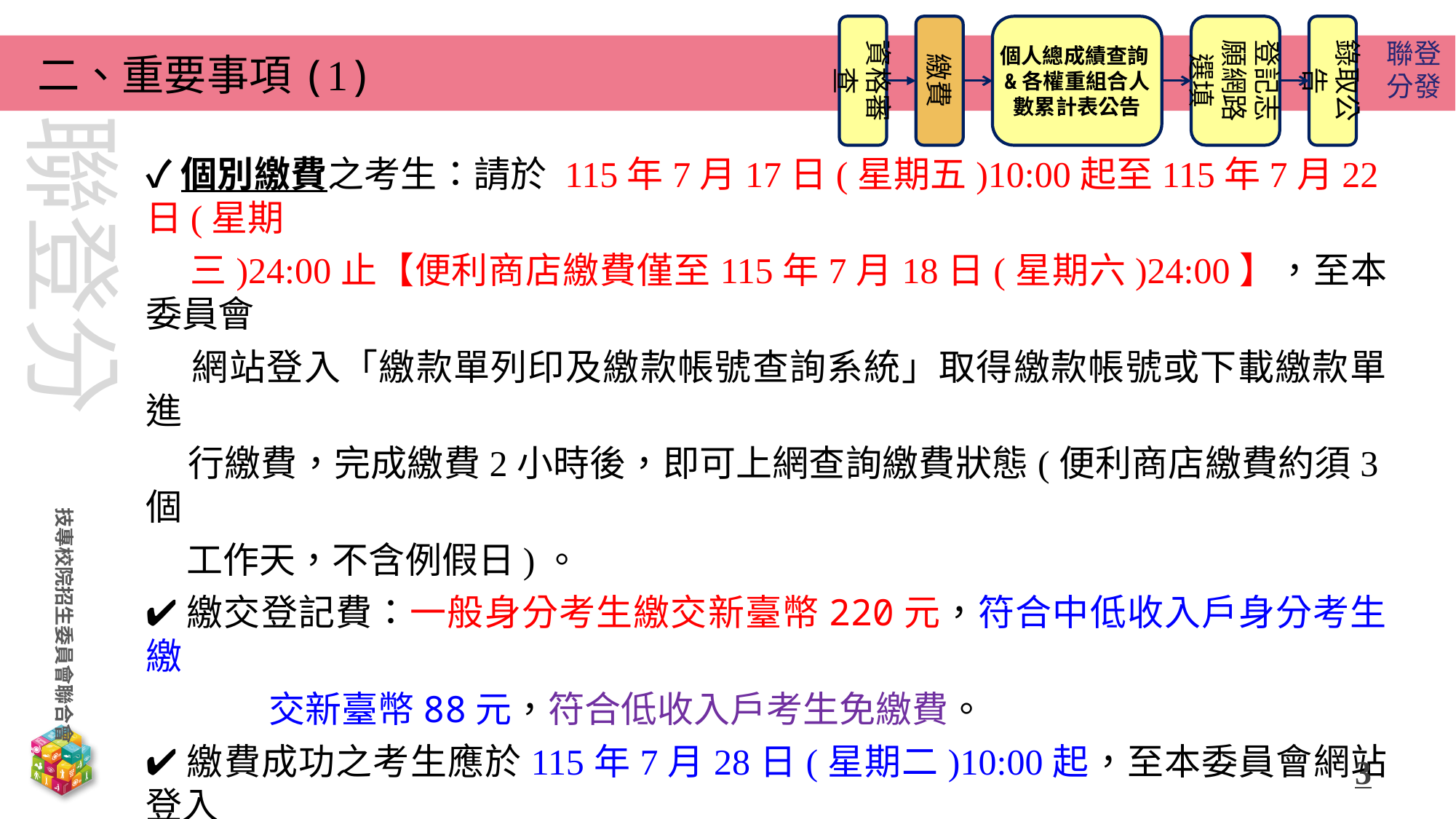

資格審查
繳費
個人總成績查詢&各權重組合人數累計表公告
登記志願網路選填
錄取公告
二、重要事項(1)
✓個別繳費之考生：請於 115年7月17日(星期五)10:00起至115年7月22日(星期
    三)24:00止【便利商店繳費僅至115年7月18日(星期六)24:00】，至本委員會
    網站登入「繳款單列印及繳款帳號查詢系統」取得繳款帳號或下載繳款單進
    行繳費，完成繳費2小時後，即可上網查詢繳費狀態(便利商店繳費約須3個
    工作天，不含例假日)。
✔繳交登記費：一般身分考生繳交新臺幣220元，符合中低收入戶身分考生繳
              交新臺幣88元，符合低收入戶考生免繳費。
✔繳費成功之考生應於115年7月28日(星期二)10:00起，至本委員會網站登入
  「個人總成績查詢系統」查詢個人總成績【依身分別、招生群(類)別之校系
   科(組)、學程考科成績權重組合】，本委員會不另寄發總成績單；對個人總
   成績如有疑義者，須於115年7月29日(星期三)12:00前申請複查。※本系統僅
    做為網路選填登記志願輔助參考之用，不具任何落點模擬功能。

3